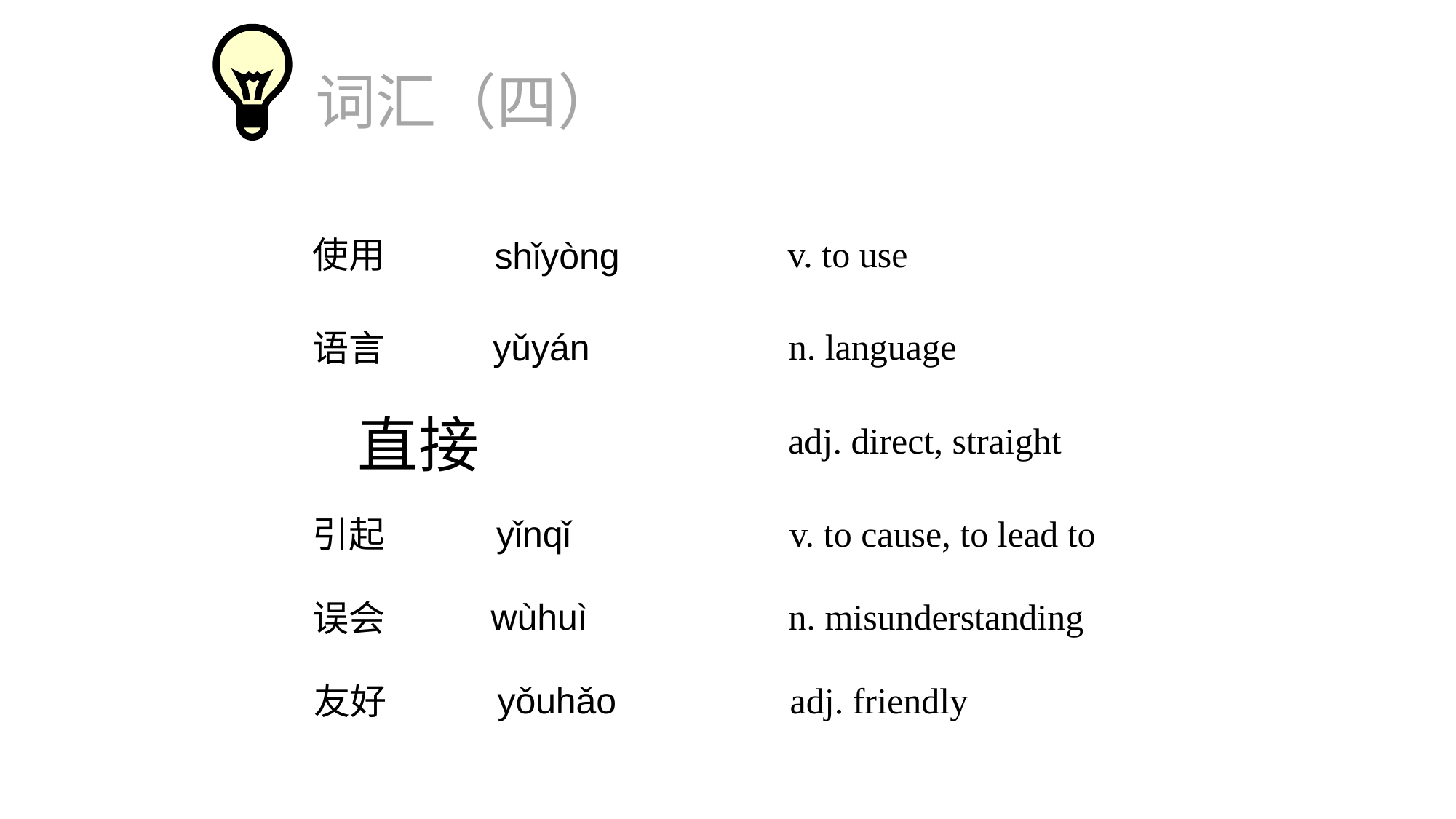

词汇（四）
v. to use
使用
shǐyòng
n. language
yǔyán
语言
直接
adj. direct, straight
yǐnqǐ
v. to cause, to lead to
引起
wùhuì
n. misunderstanding
误会
yǒuhǎo
adj. friendly
友好